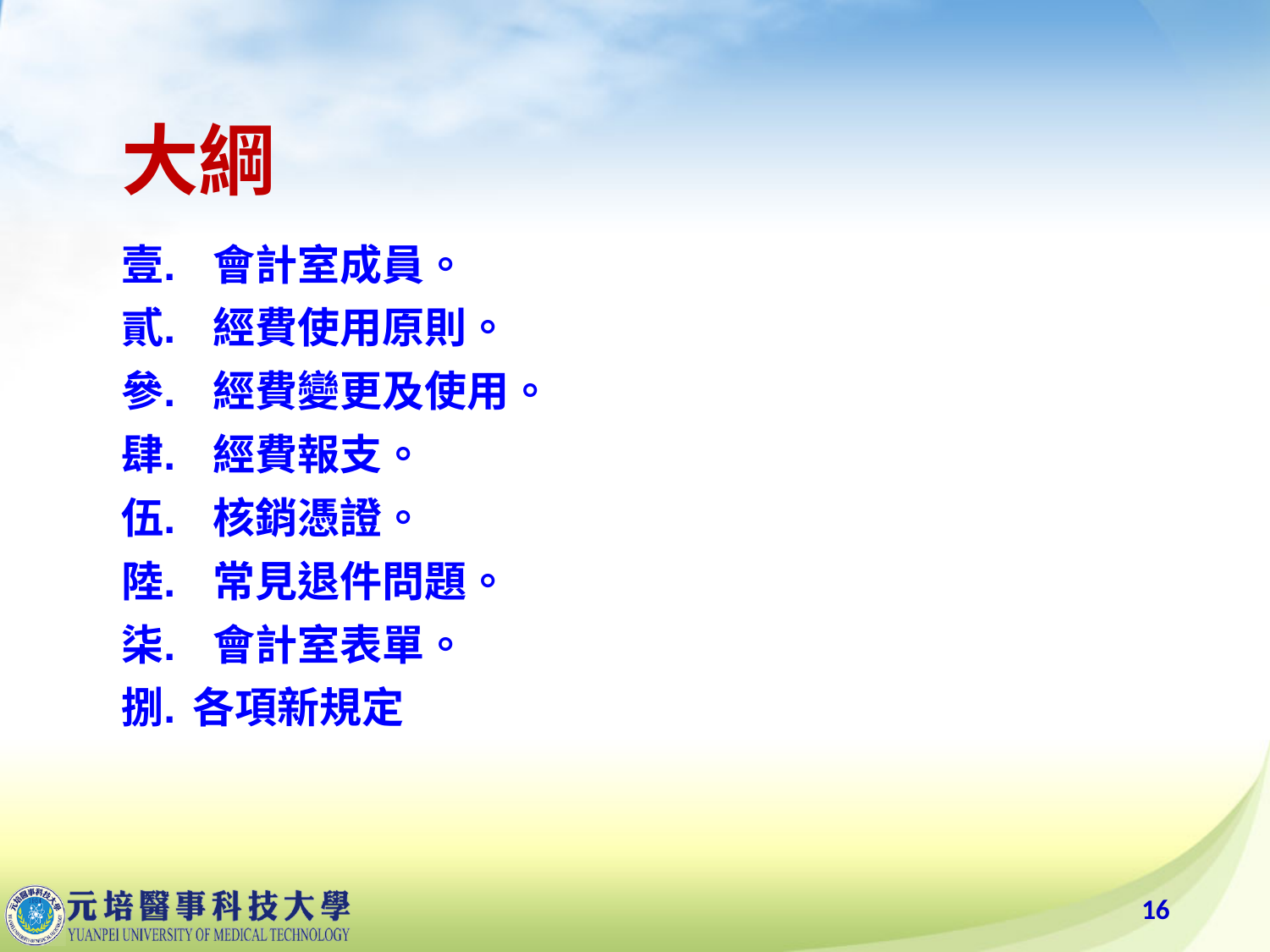

# 大綱
 會計室成員。
 經費使用原則。
 經費變更及使用。
 經費報支。
 核銷憑證。
 常見退件問題。
 會計室表單。
各項新規定

16